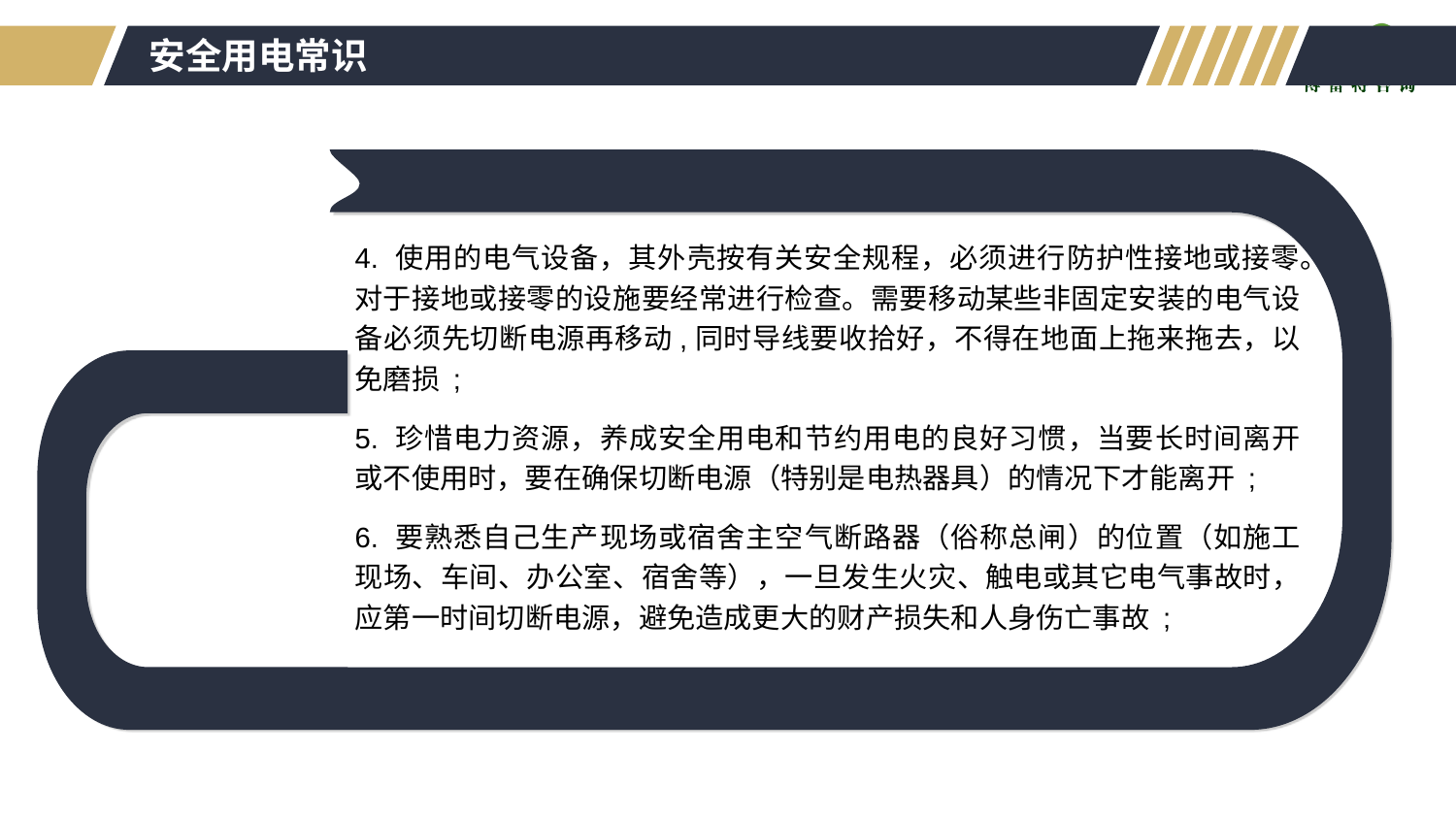

安全用电常识

4. 使用的电气设备，其外壳按有关安全规程，必须进行防护性接地或接零。对于接地或接零的设施要经常进行检查。需要移动某些非固定安装的电气设备必须先切断电源再移动,同时导线要收拾好，不得在地面上拖来拖去，以免磨损 ;
5. 珍惜电力资源，养成安全用电和节约用电的良好习惯，当要长时间离开或不使用时，要在确保切断电源（特别是电热器具）的情况下才能离开 ;
6. 要熟悉自己生产现场或宿舍主空气断路器（俗称总闸）的位置（如施工现场、车间、办公室、宿舍等），一旦发生火灾、触电或其它电气事故时，应第一时间切断电源，避免造成更大的财产损失和人身伤亡事故 ;